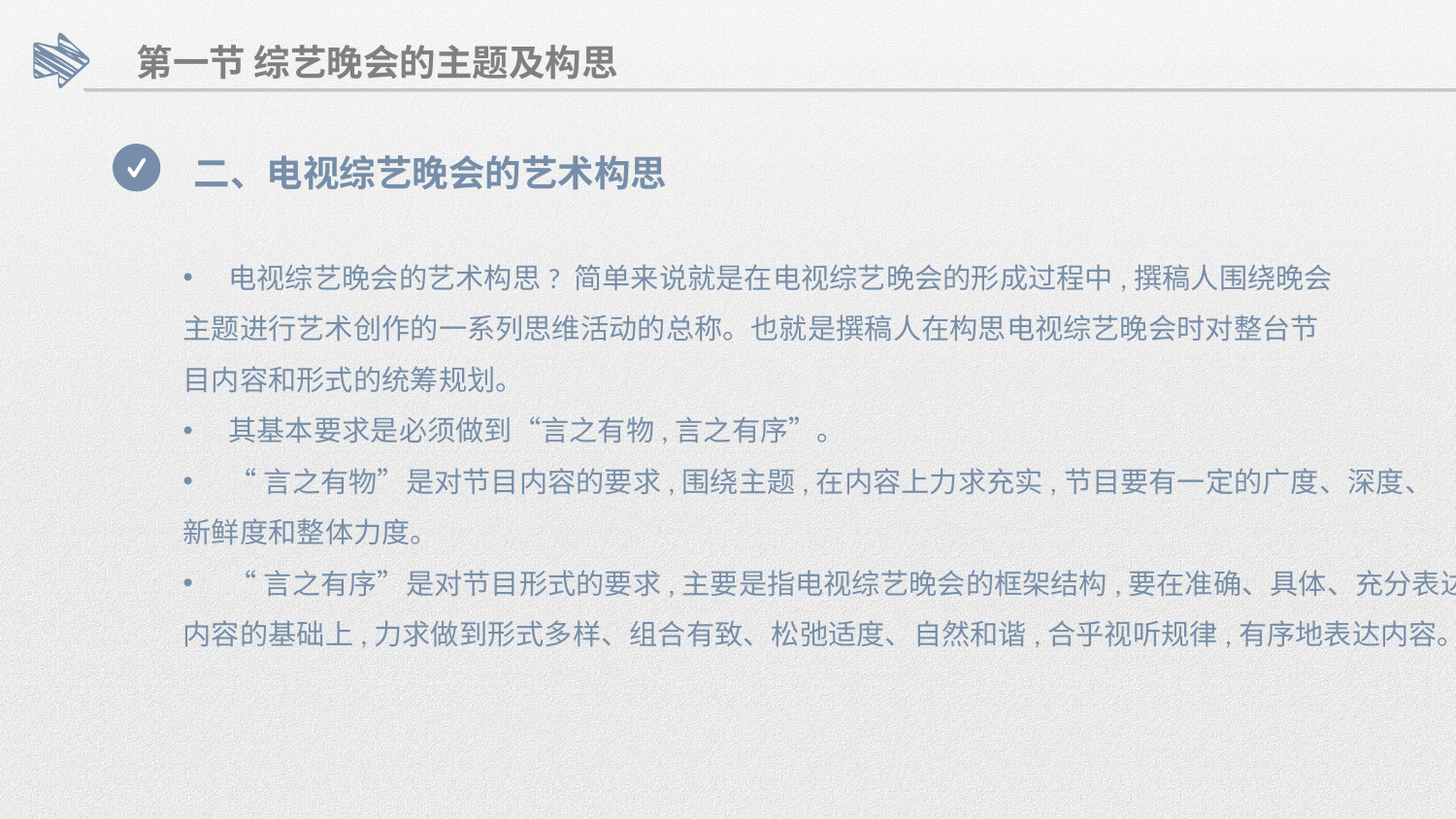

第一节 综艺晚会的主题及构思
二、电视综艺晚会的艺术构思

电视综艺晚会的艺术构思? 简单来说就是在电视综艺晚会的形成过程中,撰稿人围绕晚会
主题进行艺术创作的一系列思维活动的总称。也就是撰稿人在构思电视综艺晚会时对整台节
目内容和形式的统筹规划。
其基本要求是必须做到“言之有物,言之有序”。
“言之有物”是对节目内容的要求,围绕主题,在内容上力求充实,节目要有一定的广度、深度、
新鲜度和整体力度。
“言之有序”是对节目形式的要求,主要是指电视综艺晚会的框架结构,要在准确、具体、充分表达
内容的基础上,力求做到形式多样、组合有致、松弛适度、自然和谐,合乎视听规律,有序地表达内容。